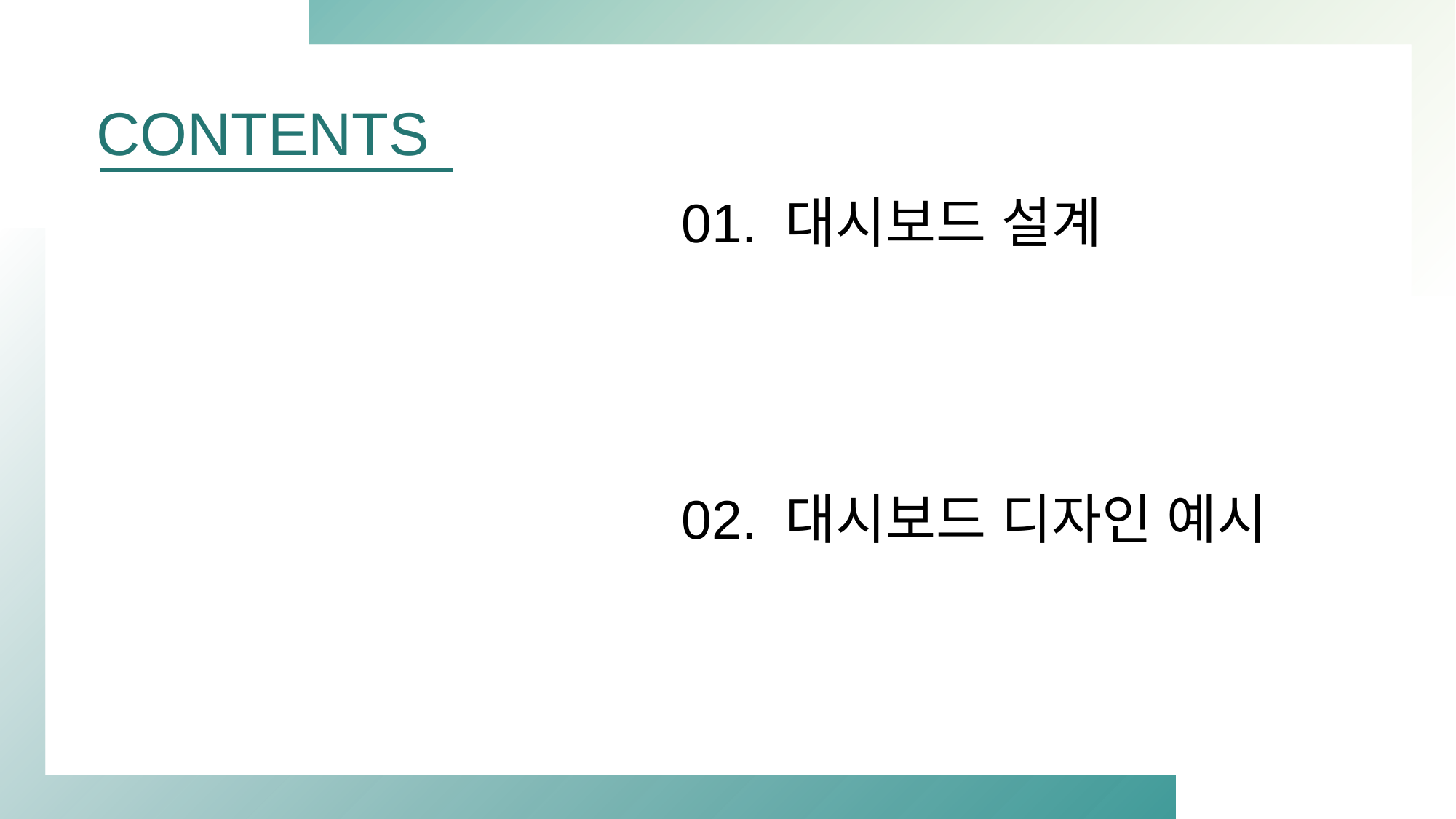

CONTENTS
01. 대시보드 설계

02. 대시보드 디자인 예시